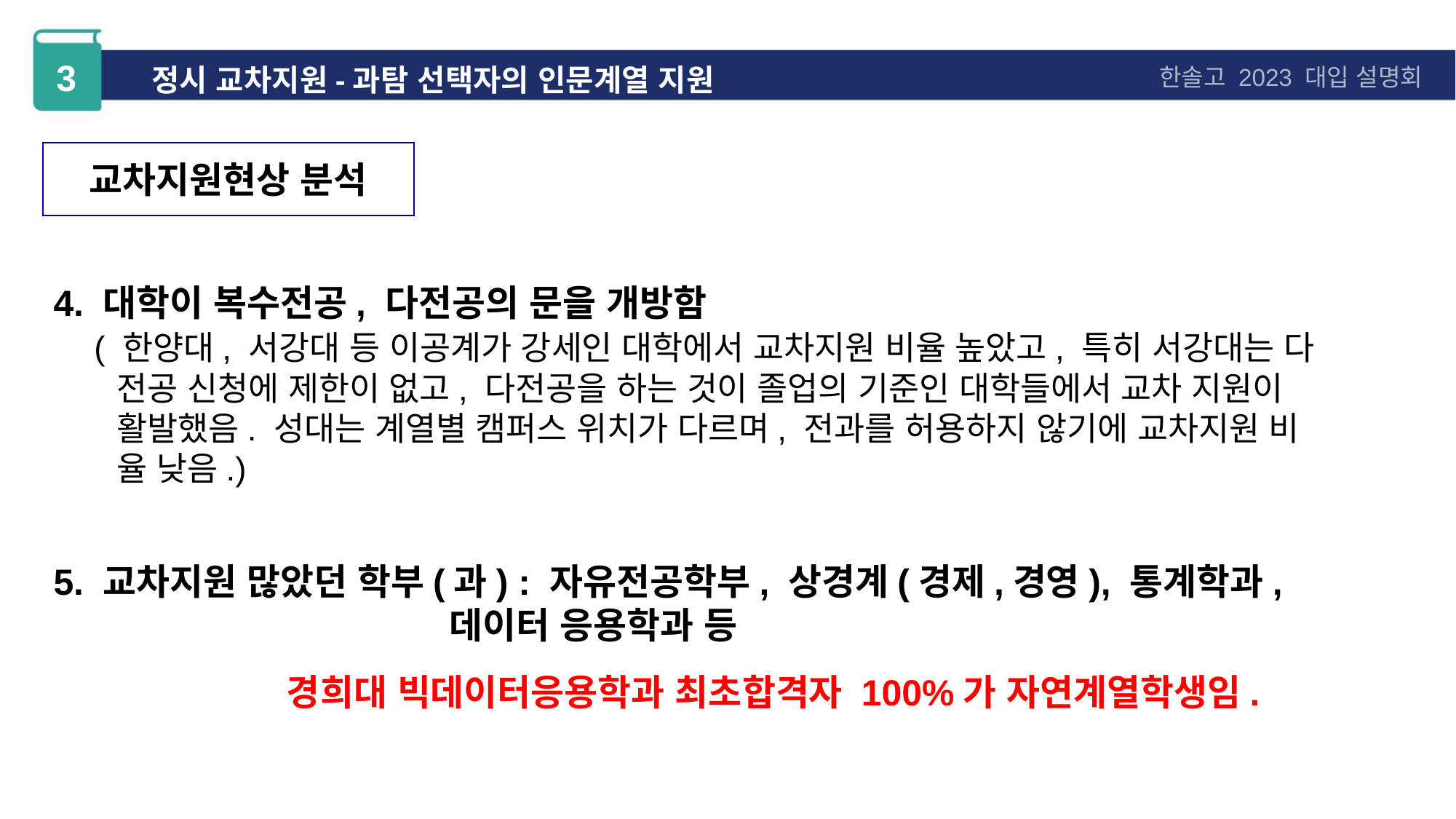

3
정시 교차지원-과탐 선택자의 인문계열 지원
한솔고 2023 대입 설명회
교차지원현상 분석
4. 대학이 복수전공, 다전공의 문을 개방함
    ( 한양대, 서강대 등 이공계가 강세인 대학에서 교차지원 비율 높았고, 특히 서강대는 다
      전공 신청에 제한이 없고, 다전공을 하는 것이 졸업의 기준인 대학들에서 교차 지원이
      활발했음. 성대는 계열별 캠퍼스 위치가 다르며, 전과를 허용하지 않기에 교차지원 비
      율 낮음.)
5. 교차지원 많았던 학부(과) : 자유전공학부, 상경계(경제,경영), 통계학과,
                                      데이터 응용학과 등
경희대 빅데이터응용학과 최초합격자 100%가 자연계열학생임.